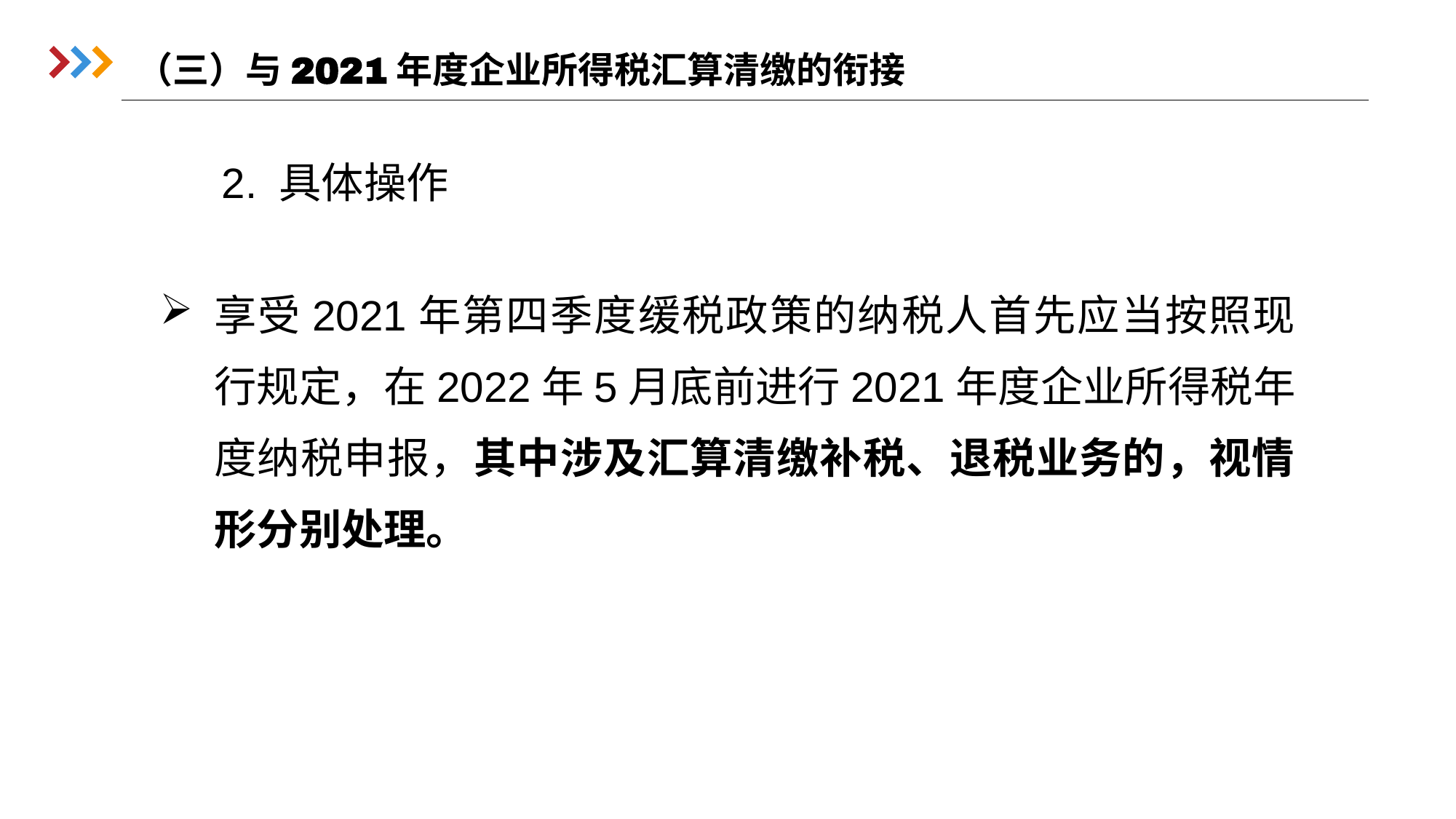

（三）与2021年度企业所得税汇算清缴的衔接

2. 具体操作
享受2021年第四季度缓税政策的纳税人首先应当按照现行规定，在2022年5月底前进行2021年度企业所得税年度纳税申报，其中涉及汇算清缴补税、退税业务的，视情形分别处理。